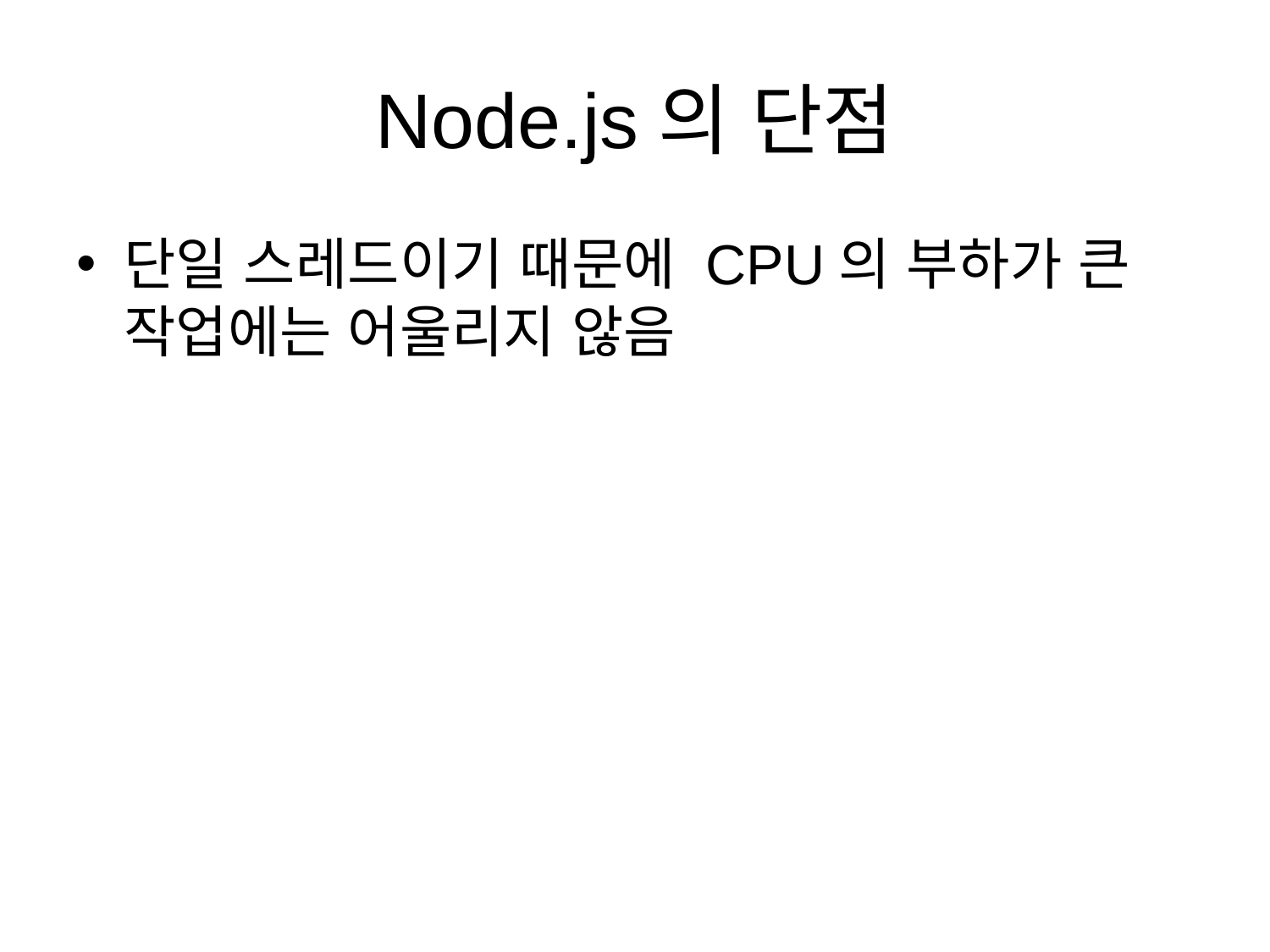

# Node.js의 단점
단일 스레드이기 때문에 CPU의 부하가 큰 작업에는 어울리지 않음